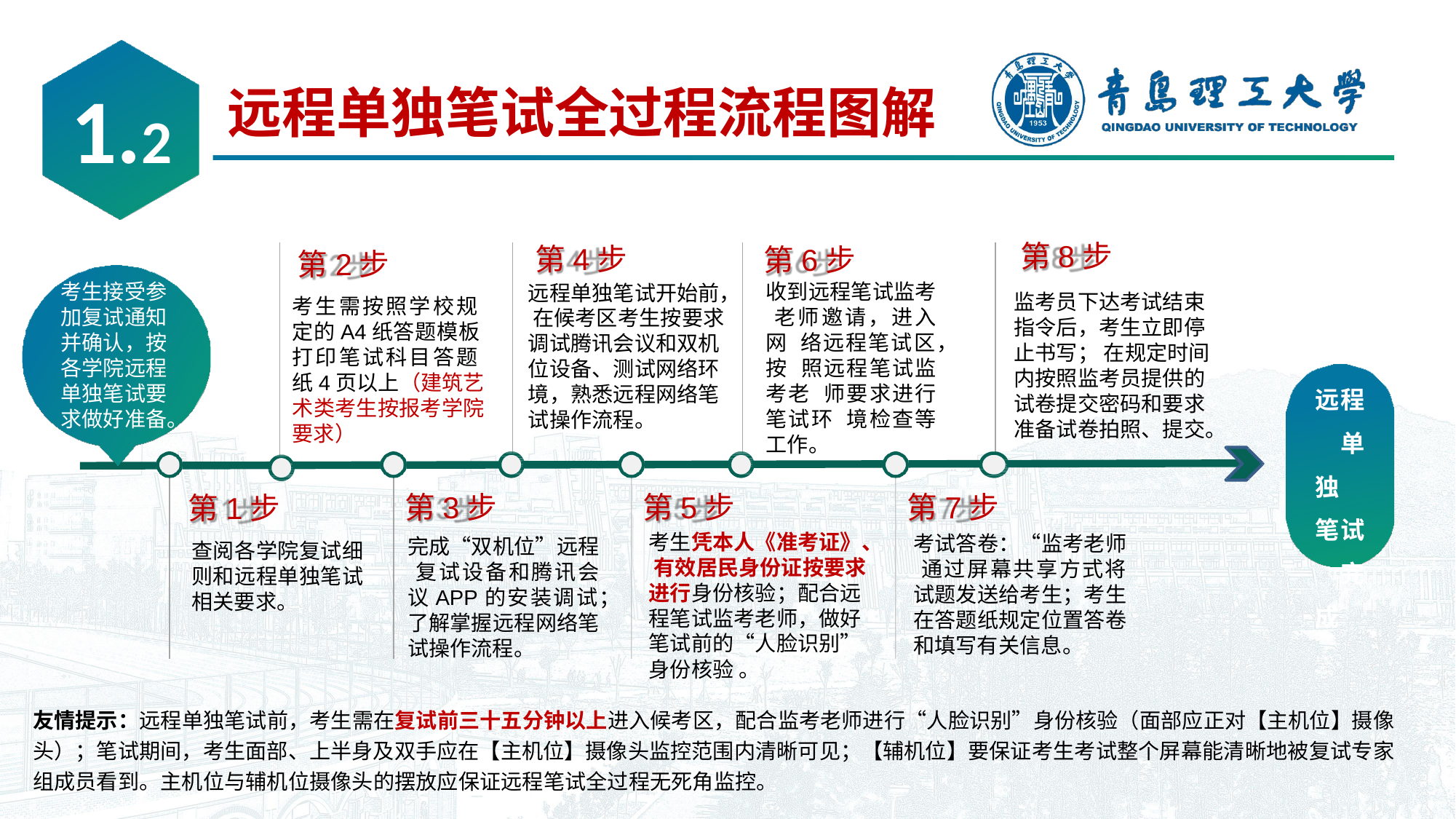

1.2
# 远程单独笔试全过程流程图解

第8步
监考员下达考试结束  指令后，考生立即停  止书写； 在规定时间  内按照监考员提供的  试卷提交密码和要求  准备试卷拍照、提交。

第4步
远程单独笔试开始前，  在候考区考生按要求  调试腾讯会议和双机  位设备、测试网络环  境，熟悉远程网络笔  试操作流程。
第6步
收到远程笔试监考  老师邀请，进入网  络远程笔试区，按  照远程笔试监考老  师要求进行笔试环  境检查等工作。

第2步
考生需按照学校规  定的A4纸答题模板  打印笔试科目答题  纸4页以上（建筑艺术类考生按报考学院要求）

考生接受参  加复试通知  并确认，按  各学院远程  单独笔试要  求做好准备。

远程  单独  笔试  完成

第3步
完成“双机位”远程  复试设备和腾讯会议APP的安装调试；了解掌握远程网络笔试操作流程。
第5步
考生凭本人《准考证》、  有效居民身份证按要求  进行身份核验；配合远  程笔试监考老师，做好  笔试前的“人脸识别”  身份核验 。
第7步
考试答卷：“监考老师  通过屏幕共享方式将试题发送给考生；考生在答题纸规定位置答卷和填写有关信息。
第1步
查阅各学院复试细则和远程单独笔试相关要求。
友情提示：远程单独笔试前，考生需在复试前三十五分钟以上进入候考区，配合监考老师进行“人脸识别”身份核验（面部应正对【主机位】摄像头）；笔试期间，考生面部、上半身及双手应在【主机位】摄像头监控范围内清晰可见；【辅机位】要保证考生考试整个屏幕能清晰地被复试专家组成员看到。主机位与辅机位摄像头的摆放应保证远程笔试全过程无死角监控。